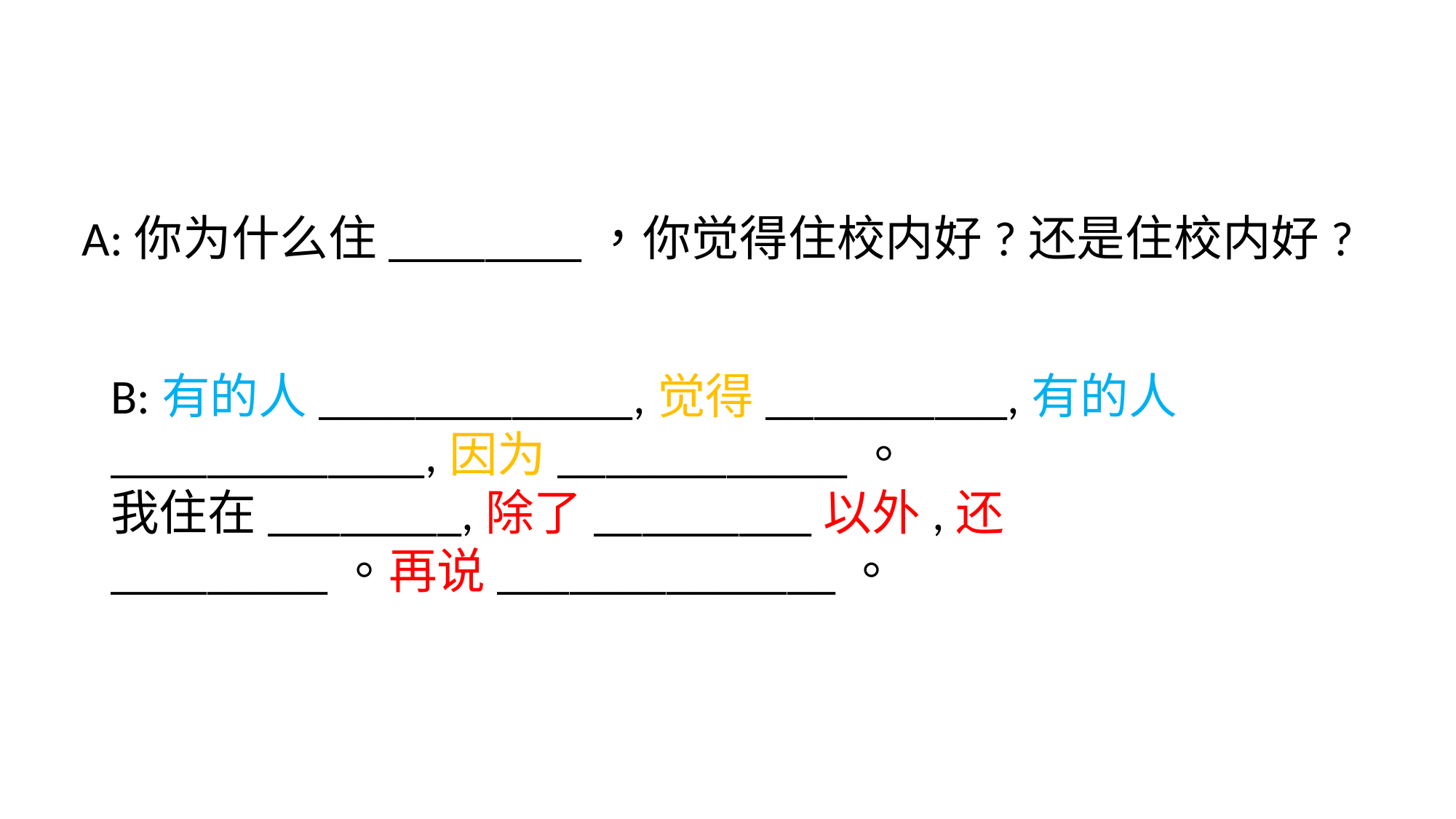

A:你为什么住________，你觉得住校内好?还是住校内好?
B:有的人_____________,觉得__________,有的人 _____________,因为____________。
我住在________,除了_________以外,还_________。再说______________。